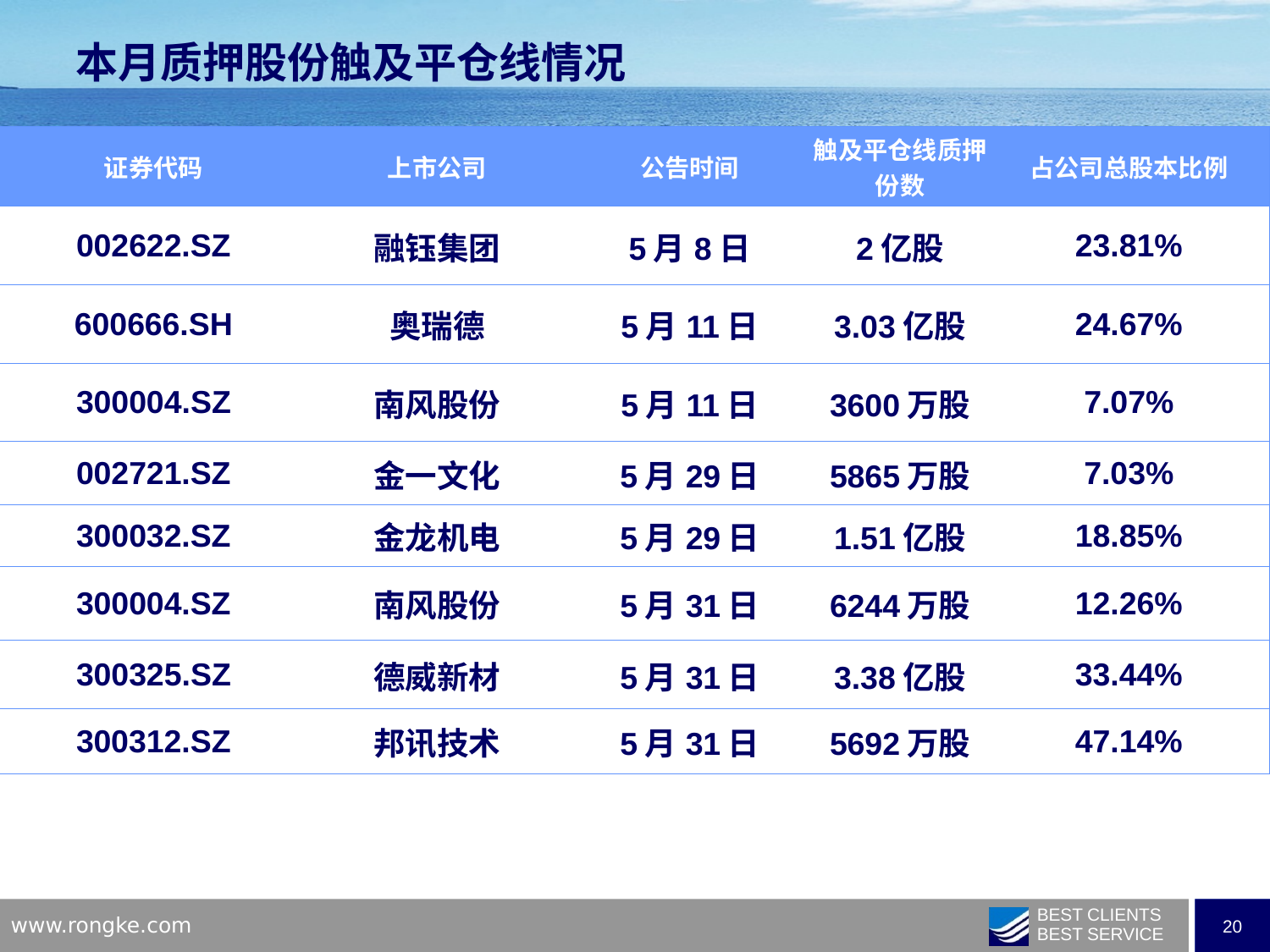

本月质押股份触及平仓线情况
| 证券代码 | 上市公司 | 公告时间 | 触及平仓线质押份数 | 占公司总股本比例 |
| --- | --- | --- | --- | --- |
| 002622.SZ | 融钰集团 | 5月8日 | 2亿股 | 23.81% |
| 600666.SH | 奥瑞德 | 5月11日 | 3.03亿股 | 24.67% |
| 300004.SZ | 南风股份 | 5月11日 | 3600万股 | 7.07% |
| 002721.SZ | 金一文化 | 5月29日 | 5865万股 | 7.03% |
| 300032.SZ | 金龙机电 | 5月29日 | 1.51亿股 | 18.85% |
| 300004.SZ | 南风股份 | 5月31日 | 6244万股 | 12.26% |
| 300325.SZ | 德威新材 | 5月31日 | 3.38亿股 | 33.44% |
| 300312.SZ | 邦讯技术 | 5月31日 | 5692万股 | 47.14% |